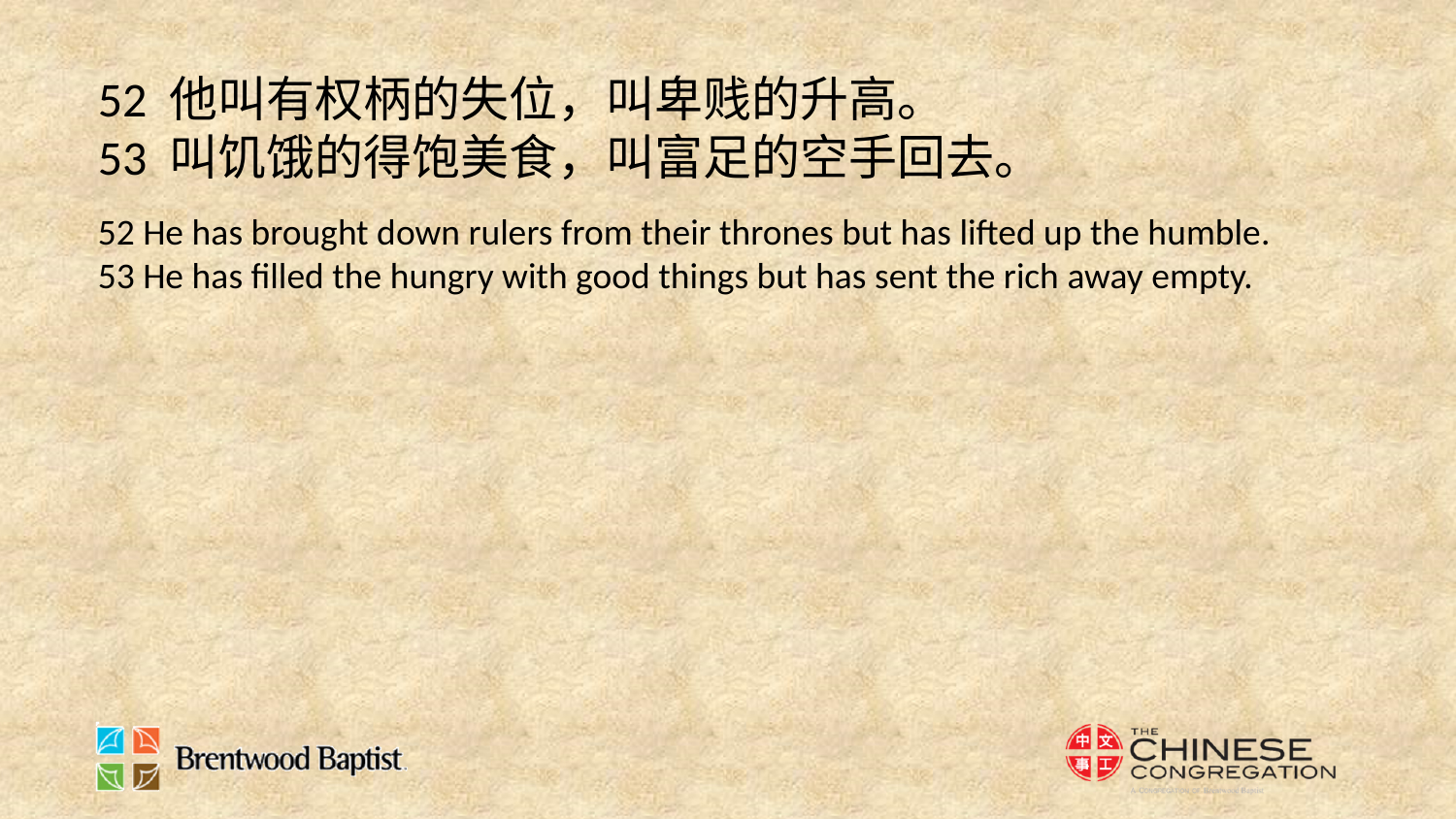

52 他叫有权柄的失位，叫卑贱的升高。
53 叫饥饿的得饱美食，叫富足的空手回去。

52 He has brought down rulers from their thrones but has lifted up the humble.
53 He has filled the hungry with good things but has sent the rich away empty.